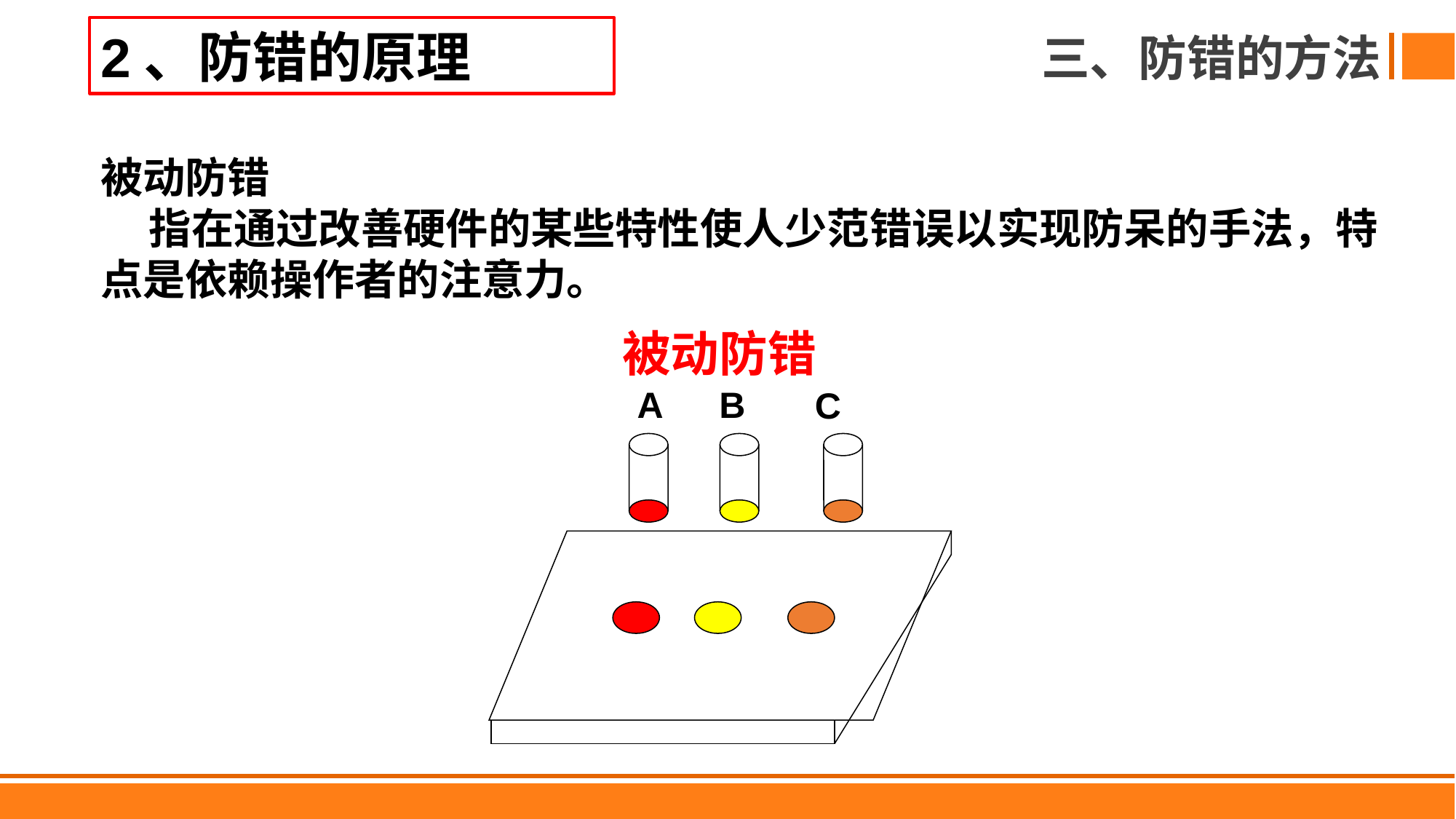

2、防错的原理
三、防错的方法
被动防错
    指在通过改善硬件的某些特性使人少范错误以实现防呆的手法，特点是依赖操作者的注意力。
被动防错
A
B
C